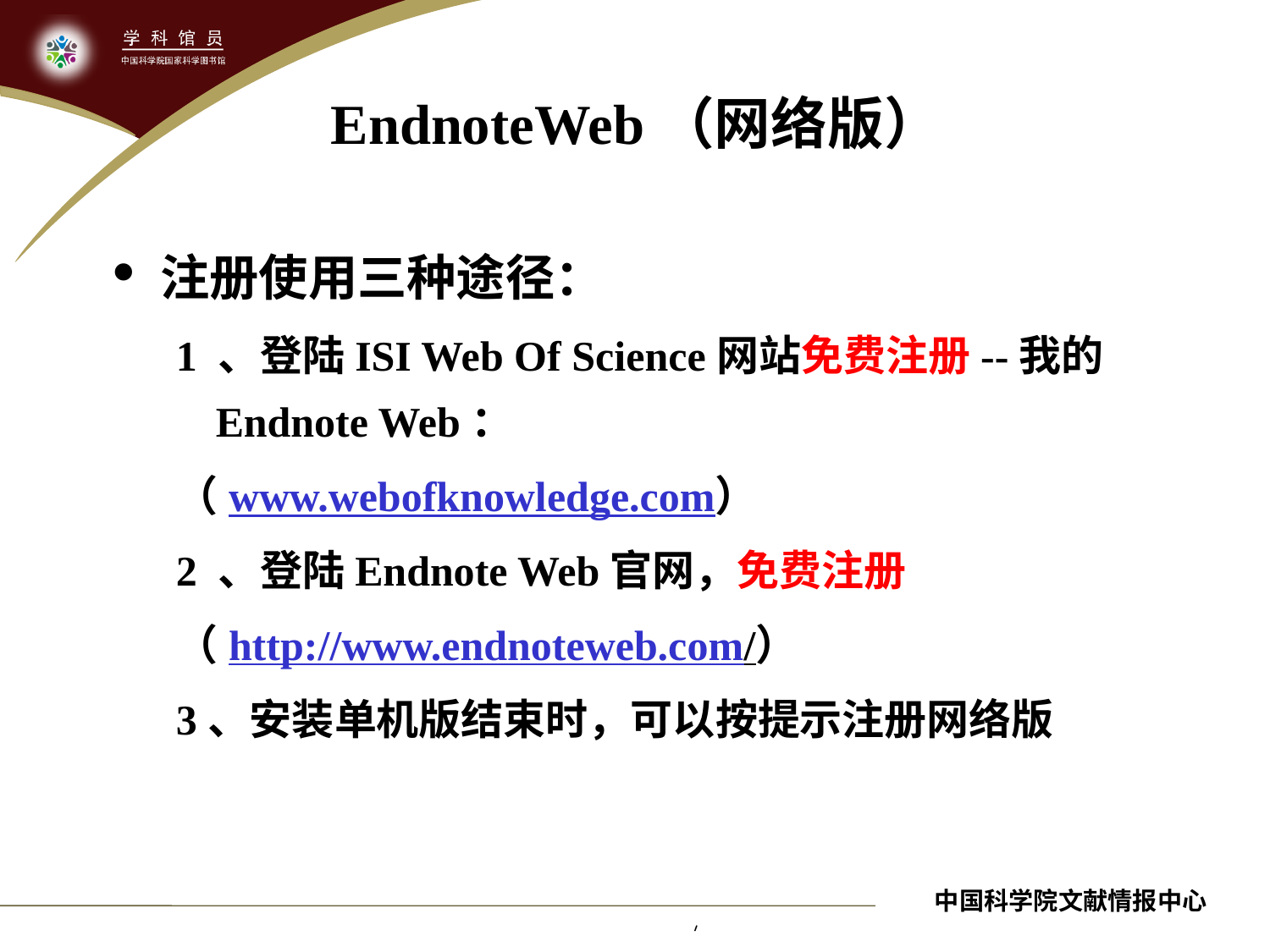

# EndnoteWeb（网络版）
注册使用三种途径：
1 、登陆ISI Web Of Science网站免费注册--我的Endnote Web：
（www.webofknowledge.com）
2 、登陆Endnote Web官网，免费注册
（http://www.endnoteweb.com/）
3、安装单机版结束时，可以按提示注册网络版

中国科学院文献情报中心